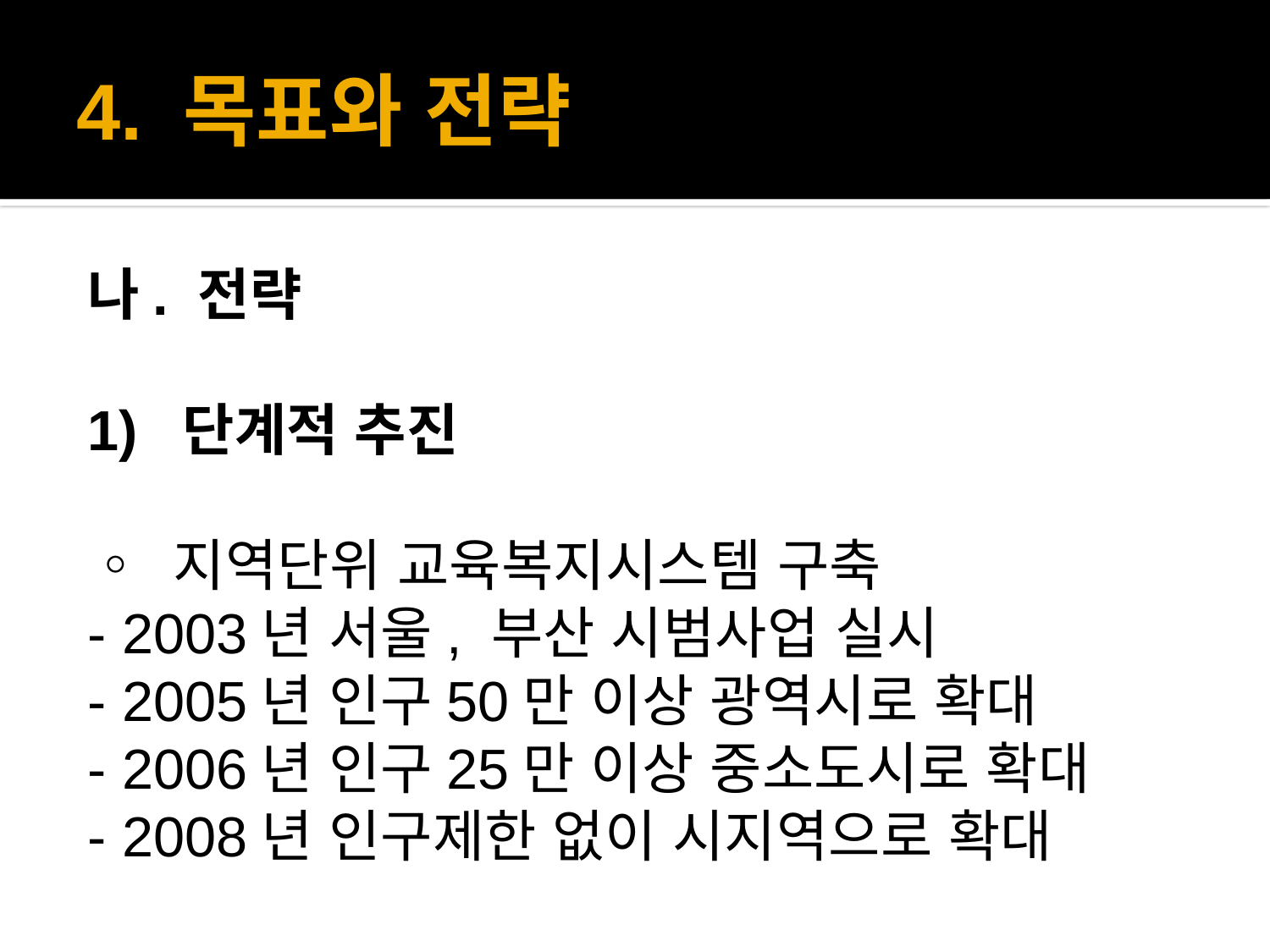

# 4. 목표와 전략
나. 전략

1)  단계적 추진

◦ 지역단위 교육복지시스템 구축
- 2003년 서울, 부산 시범사업 실시
- 2005년 인구50만 이상 광역시로 확대
- 2006년 인구25만 이상 중소도시로 확대
- 2008년 인구제한 없이 시지역으로 확대